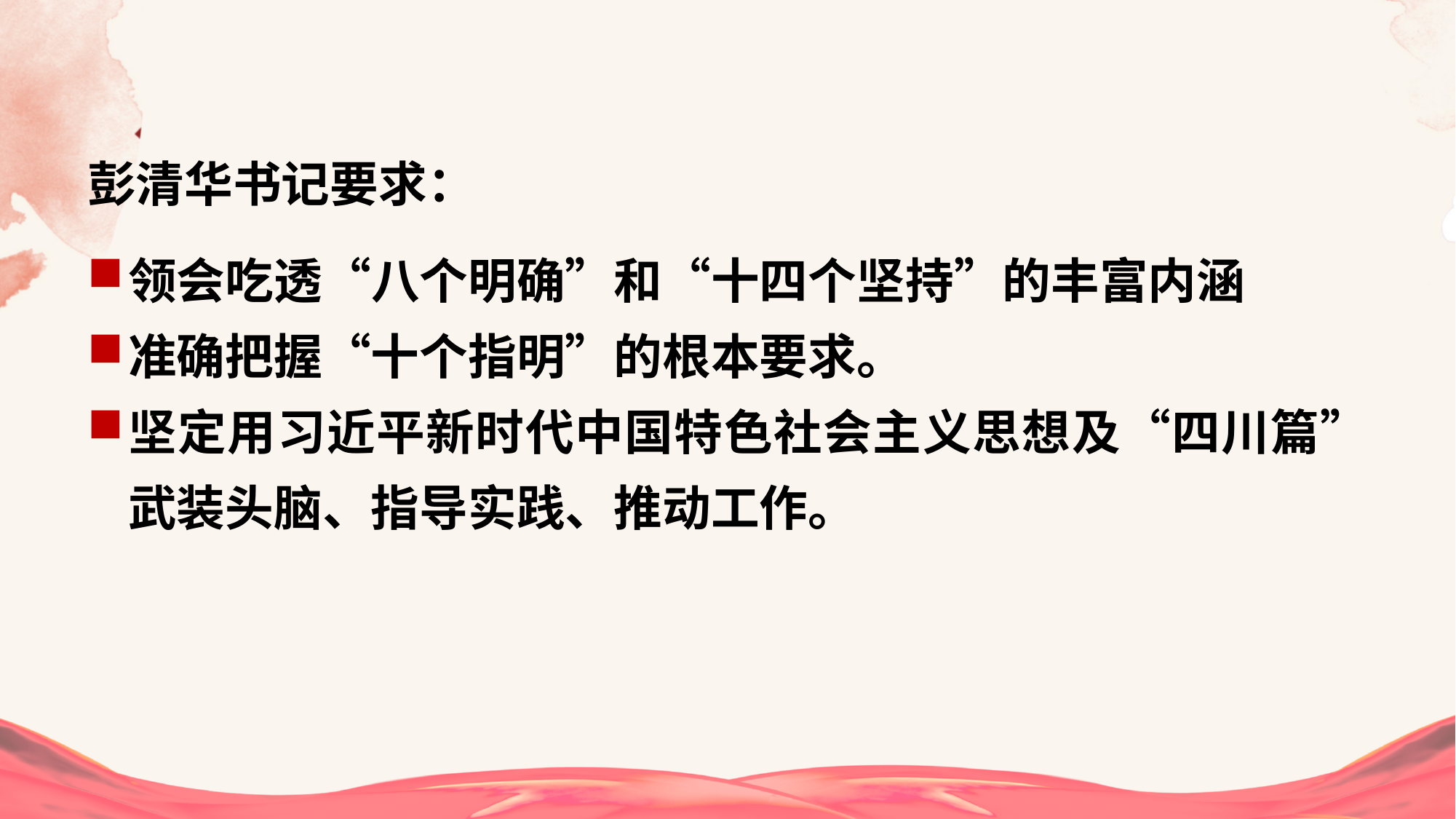

彭清华书记要求：

领会吃透“八个明确”和“十四个坚持”的丰富内涵
准确把握“十个指明”的根本要求。
坚定用习近平新时代中国特色社会主义思想及“四川篇”武装头脑、指导实践、推动工作。